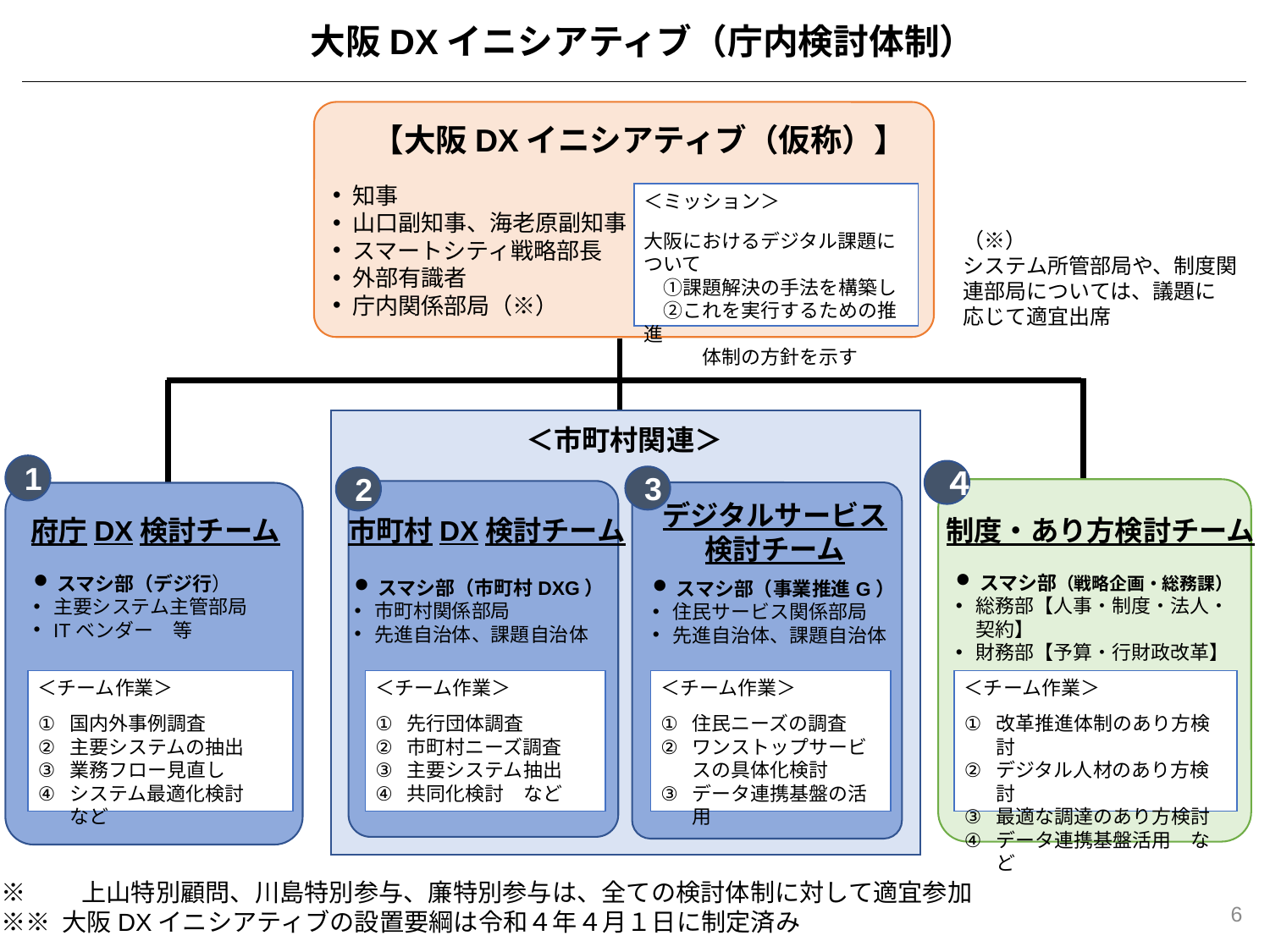

大阪DXイニシアティブ（庁内検討体制）

【大阪DXイニシアティブ（仮称）】
知事
山口副知事、海老原副知事
スマートシティ戦略部長
外部有識者
庁内関係部局（※）
＜ミッション＞

大阪におけるデジタル課題について
　①課題解決の手法を構築し
　②これを実行するための推進
　　　体制の方針を示す
（※）
システム所管部局や、制度関連部局については、議題に応じて適宜出席

＜市町村関連＞
1
４
3
2

デジタルサービス
検討チーム
府庁DX検討チーム
市町村DX検討チーム
制度・あり方検討チーム
スマシ部（戦略企画・総務課）
総務部【人事・制度・法人・契約】
財務部【予算・行財政改革】
スマシ部（デジ行）
主要システム主管部局
ITベンダー　等
スマシ部（市町村DXG）
市町村関係部局
先進自治体、課題自治体
スマシ部（事業推進G）
住民サービス関係部局
先進自治体、課題自治体
＜チーム作業＞

国内外事例調査
主要システムの抽出
業務フロー見直し
システム最適化検討　など
＜チーム作業＞

先行団体調査
市町村ニーズ調査
主要システム抽出
共同化検討　など
＜チーム作業＞

住民ニーズの調査
ワンストップサービスの具体化検討
データ連携基盤の活用
＜チーム作業＞

改革推進体制のあり方検討
デジタル人材のあり方検討
最適な調達のあり方検討
データ連携基盤活用　など

※　　上山特別顧問、川島特別参与、廉特別参与は、全ての検討体制に対して適宜参加
※※ 大阪DXイニシアティブの設置要綱は令和４年４月１日に制定済み
6